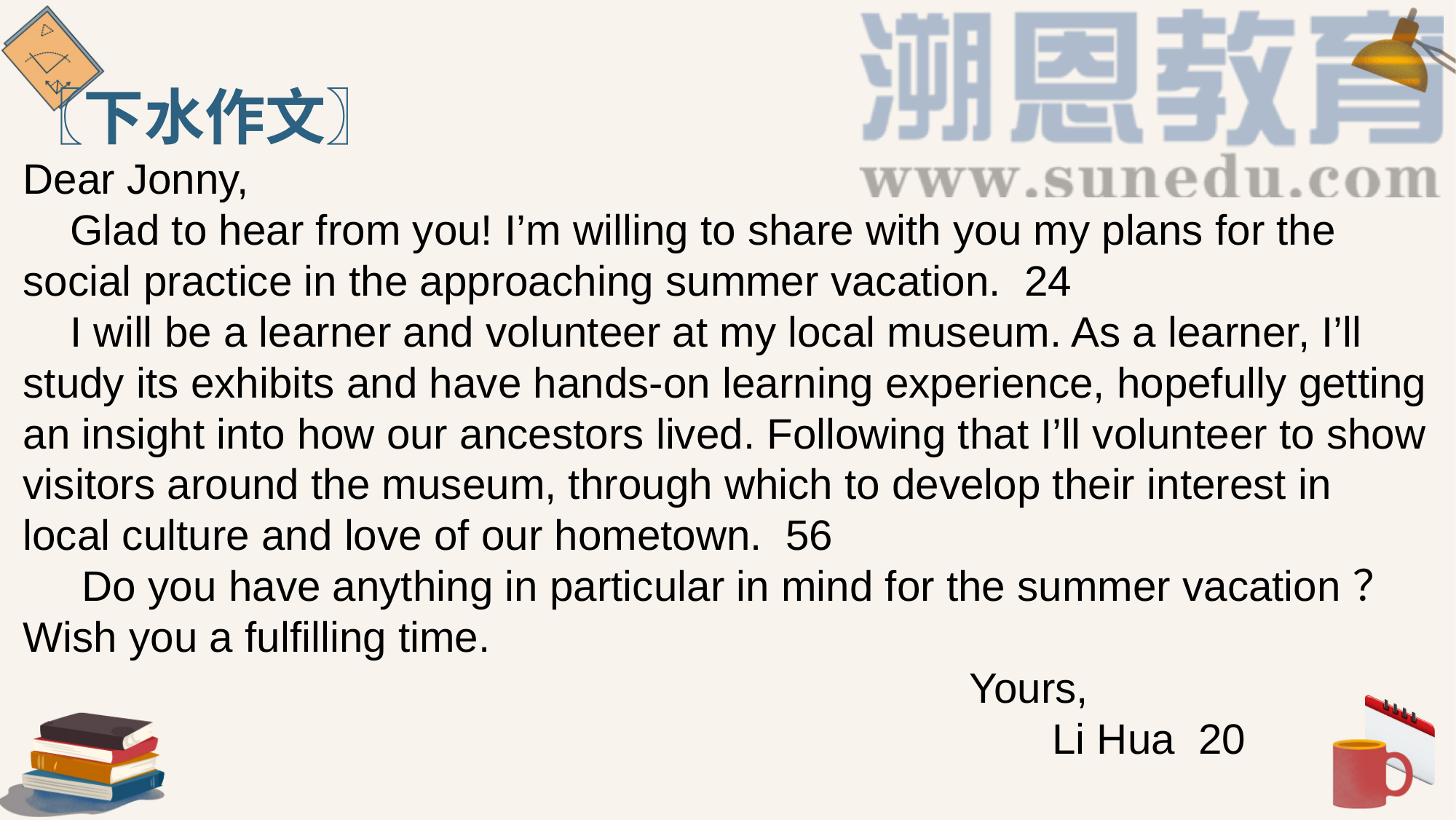

〖下水作文〗
Dear Jonny,
    Glad to hear from you! I’m willing to share with you my plans for the social practice in the approaching summer vacation.  24
    I will be a learner and volunteer at my local museum. As a learner, I’ll study its exhibits and have hands-on learning experience, hopefully getting an insight into how our ancestors lived. Following that I’ll volunteer to show visitors around the museum, through which to develop their interest in local culture and love of our hometown.  56
     Do you have anything in particular in mind for the summer vacation？Wish you a fulfilling time.
                                                                                Yours,
                                                                                       Li Hua  20